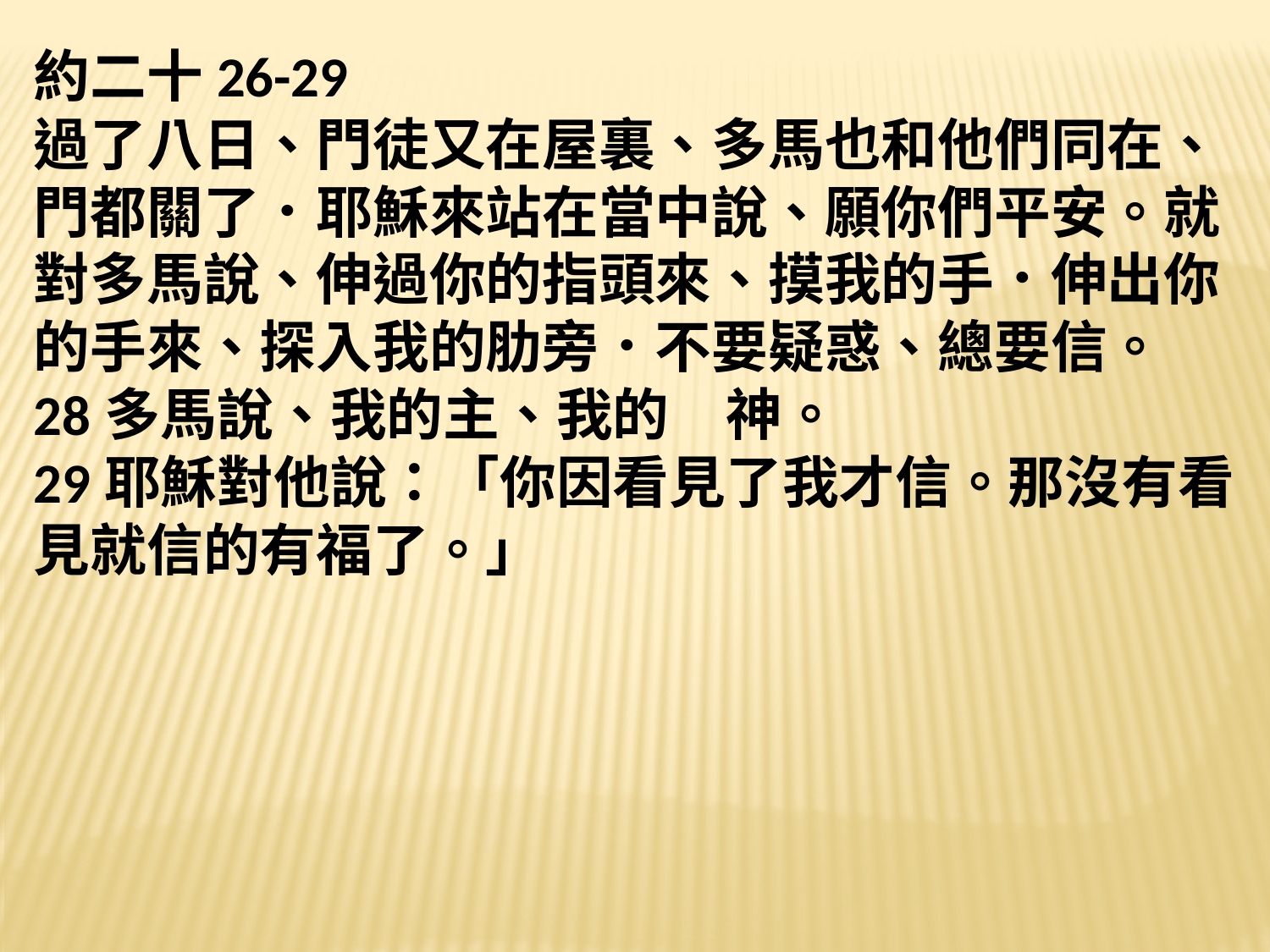

約二十26-29
過了八日、門徒又在屋裏、多馬也和他們同在、
門都關了．耶穌來站在當中說、願你們平安。就
對多馬說、伸過你的指頭來、摸我的手．伸出你
的手來、探入我的肋旁．不要疑惑、總要信。
28多馬說、我的主、我的　神。
29耶穌對他說：「你因看見了我才信。那沒有看
見就信的有福了。」